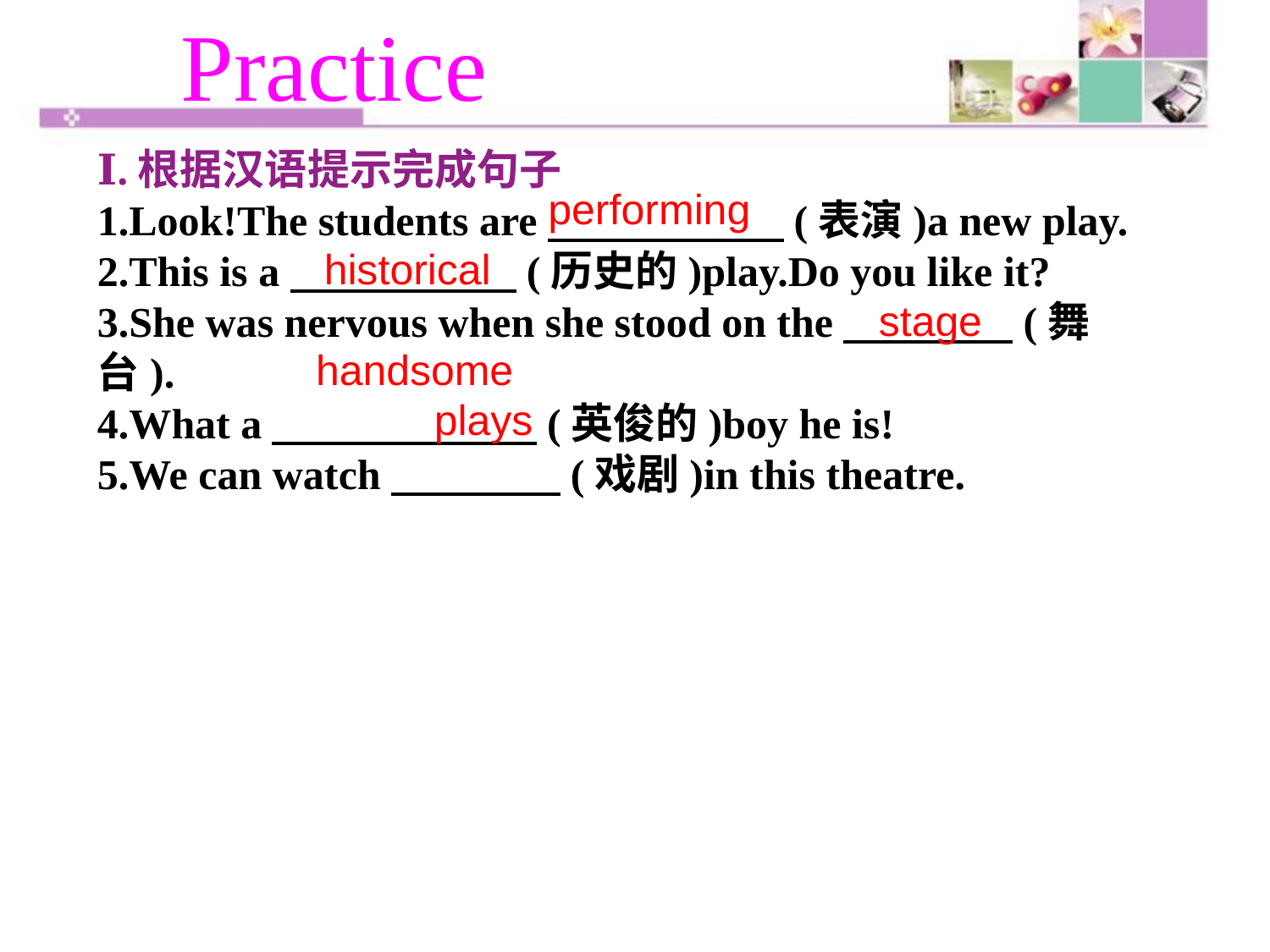

Practice
Ⅰ.根据汉语提示完成句子
1.Look!The students are　　　　       (表演)a new play.
2.This is a　　　　      (历史的)play.Do you like it?
3.She was nervous when she stood on the　　　　(舞台).
4.What a　　　　          (英俊的)boy he is!
5.We can watch　　　　(戏剧)in this theatre.
performing
historical
stage
handsome
plays